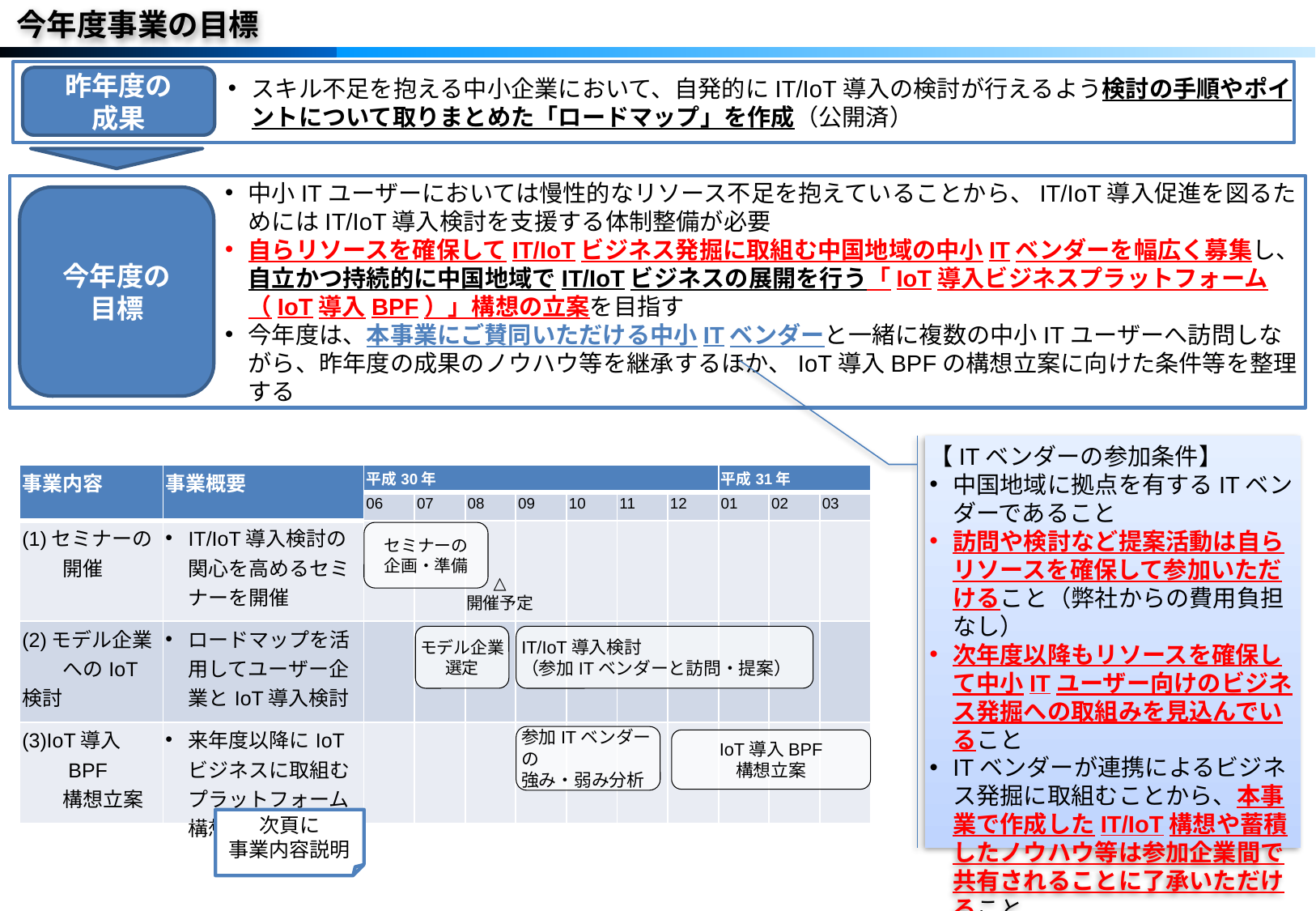

今年度事業の目標

スキル不足を抱える中小企業において、自発的にIT/IoT導入の検討が行えるよう検討の手順やポイントについて取りまとめた「ロードマップ」を作成（公開済）
昨年度の
成果

中小ITユーザーにおいては慢性的なリソース不足を抱えていることから、IT/IoT導入促進を図るためにはIT/IoT導入検討を支援する体制整備が必要
自らリソースを確保してIT/IoTビジネス発掘に取組む中国地域の中小ITベンダーを幅広く募集し、自立かつ持続的に中国地域でIT/IoTビジネスの展開を行う「IoT導入ビジネスプラットフォーム（IoT導入BPF）」構想の立案を目指す
今年度は、本事業にご賛同いただける中小ITベンダーと一緒に複数の中小ITユーザーへ訪問しながら、昨年度の成果のノウハウ等を継承するほか、IoT導入BPFの構想立案に向けた条件等を整理する
今年度の
目標
【ITベンダーの参加条件】
中国地域に拠点を有するITベンダーであること
訪問や検討など提案活動は自らリソースを確保して参加いただけること（弊社からの費用負担なし）
次年度以降もリソースを確保して中小ITユーザー向けのビジネス発掘への取組みを見込んでいること
ITベンダーが連携によるビジネス発掘に取組むことから、本事業で作成したIT/IoT構想や蓄積したノウハウ等は参加企業間で共有されることに了承いただけること
| 事業内容 | 事業概要 | 平成30年 |  |  |  |  |  |  | 平成31年 |  |  |
| --- | --- | --- | --- | --- | --- | --- | --- | --- | --- | --- | --- |
|  |  | 06 | 07 | 08 | 09 | 10 | 11 | 12 | 01 | 02 | 03 |
| (1)セミナーの 　　開催 | IT/IoT導入検討の関心を高めるセミナーを開催 |  |  |  |  |  |  |  |  |  |  |
| (2)モデル企業 　　へのIoT検討 | ロードマップを活用してユーザー企業とIoT導入検討 |  |  |  |  |  |  |  |  |  |  |
| (3)IoT導入 　　BPF 　　構想立案 | 来年度以降にIoTビジネスに取組むプラットフォーム構想を立案 |  |  |  |  |  |  |  |  |  |  |
セミナーの
企画・準備
△
開催予定
モデル企業
選定
IT/IoT導入検討
（参加ITベンダーと訪問・提案）
参加ITベンダーの
強み・弱み分析
IoT導入BPF
構想立案
次頁に
事業内容説明